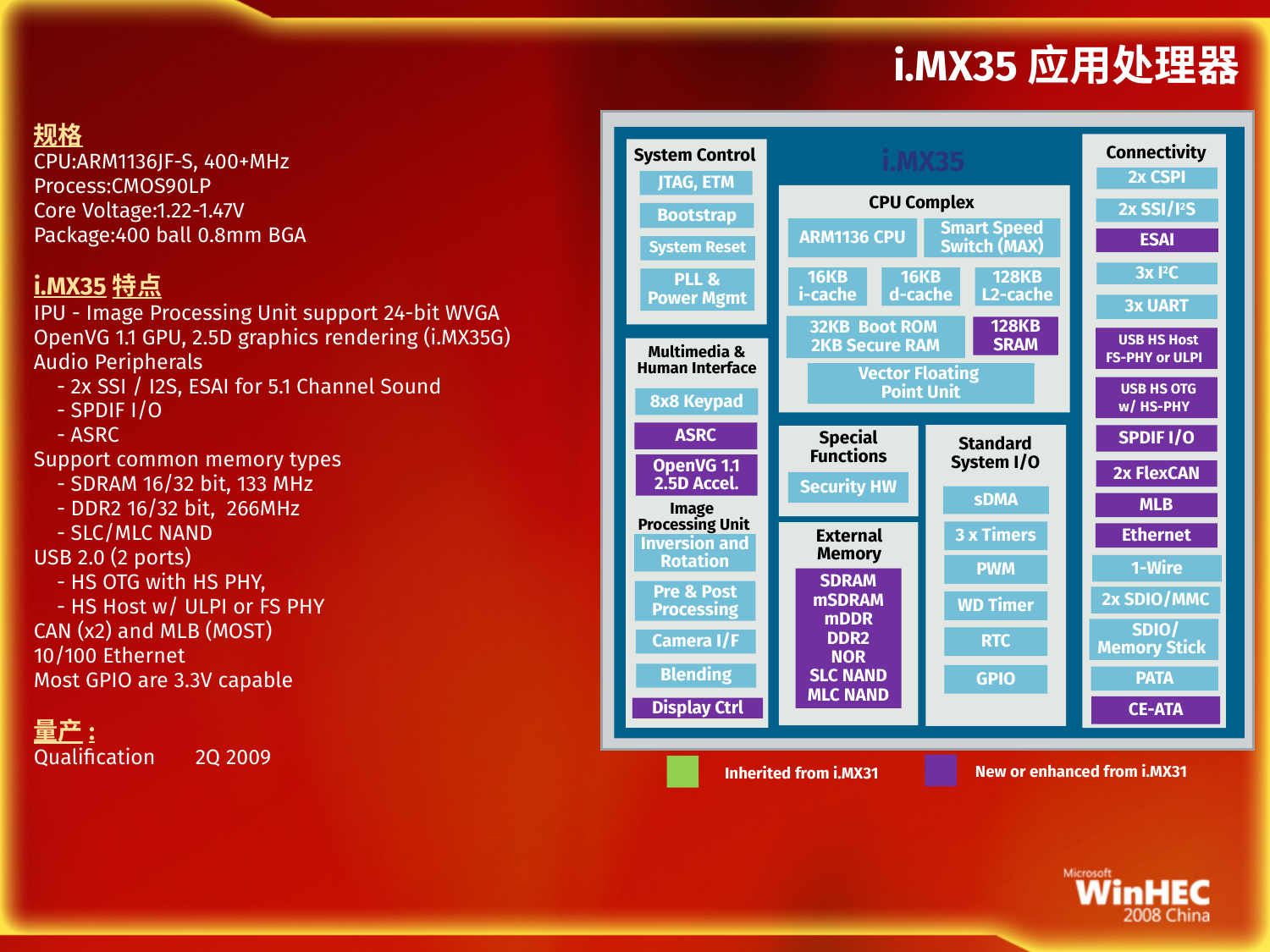

i.MX35应用处理器

规格
CPU:ARM1136JF-S, 400+MHz
Process:CMOS90LP
Core Voltage:1.22-1.47V
Package:400 ball 0.8mm BGA

i.MX35特点
IPU - Image Processing Unit support 24-bit WVGA
OpenVG 1.1 GPU, 2.5D graphics rendering (i.MX35G)
Audio Peripherals
	- 2x SSI / I2S, ESAI for 5.1 Channel Sound
	- SPDIF I/O
	- ASRC
Support common memory types
	- SDRAM 16/32 bit, 133 MHz
	- DDR2 16/32 bit,  266MHz
	- SLC/MLC NAND
USB 2.0 (2 ports)
	- HS OTG with HS PHY,
	- HS Host w/ ULPI or FS PHY
CAN (x2) and MLB (MOST)
10/100 Ethernet
Most GPIO are 3.3V capable

量产:
Qualification       2Q 2009

Connectivity

System Control
i.MX35
2x CSPI
JTAG, ETM

CPU Complex
2x SSI/I2S
Bootstrap
ARM1136 CPU
Smart Speed
Switch (MAX)
ESAI
System Reset
3x I2C
16KB
i-cache
16KB
d-cache
128KB
L2-cache
PLL &
Power Mgmt
3x UART
32KB  Boot ROM
2KB Secure RAM
128KB
SRAM
 USB HS Host
FS-PHY or ULPI
Multimedia &
Human Interface

Vector Floating
Point Unit
 USB HS OTG
w/ HS-PHY
8x8 Keypad
ASRC
Special Functions

SPDIF I/O

Standard
System I/O
 OpenVG 1.1
2.5D Accel.
2x FlexCAN
Security HW
sDMA
MLB
Image
Processing Unit
External
Memory
3 x Timers

Ethernet
Inversion and
Rotation
PWM
1-Wire
SDRAM
mSDRAM
mDDR
DDR2
NOR
SLC NAND
MLC NAND
Pre & Post
Processing
2x SDIO/MMC
WD Timer
 SDIO/
Memory Stick
RTC
Camera I/F
Blending
GPIO
PATA
CE-ATA
Display Ctrl

New or enhanced from i.MX31

Inherited from i.MX31